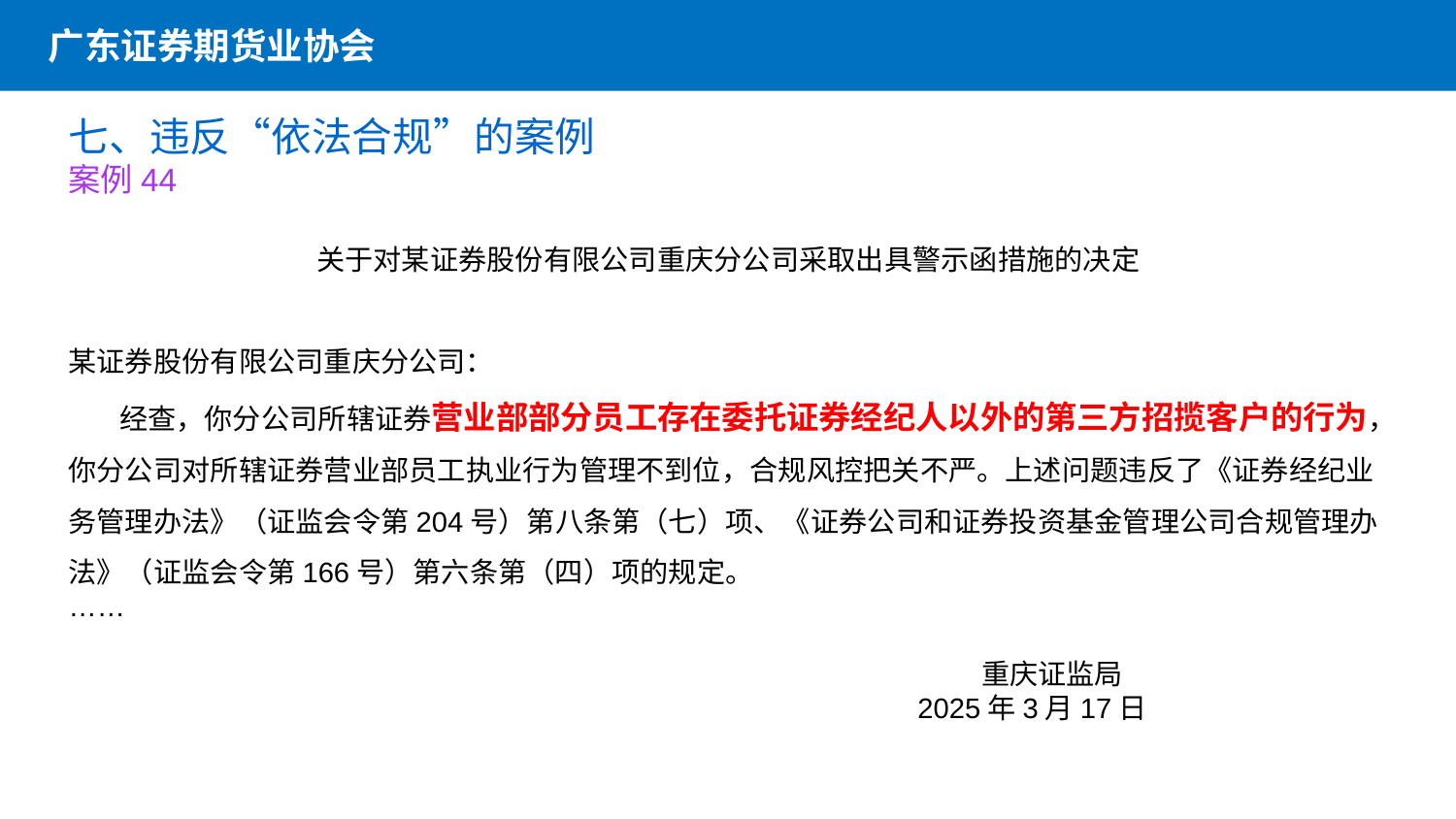

广东证券期货业协会
七、违反“依法合规”的案例
案例44

关于对某证券股份有限公司重庆分公司采取出具警示函措施的决定

某证券股份有限公司重庆分公司：
       经查，你分公司所辖证券营业部部分员工存在委托证券经纪人以外的第三方招揽客户的行为，你分公司对所辖证券营业部员工执业行为管理不到位，合规风控把关不严。上述问题违反了《证券经纪业务管理办法》（证监会令第204号）第八条第（七）项、《证券公司和证券投资基金管理公司合规管理办法》（证监会令第166号）第六条第（四）项的规定。
……

                                                                                                       重庆证监局
　　　　　　　                                                                                                      2025年3月17日